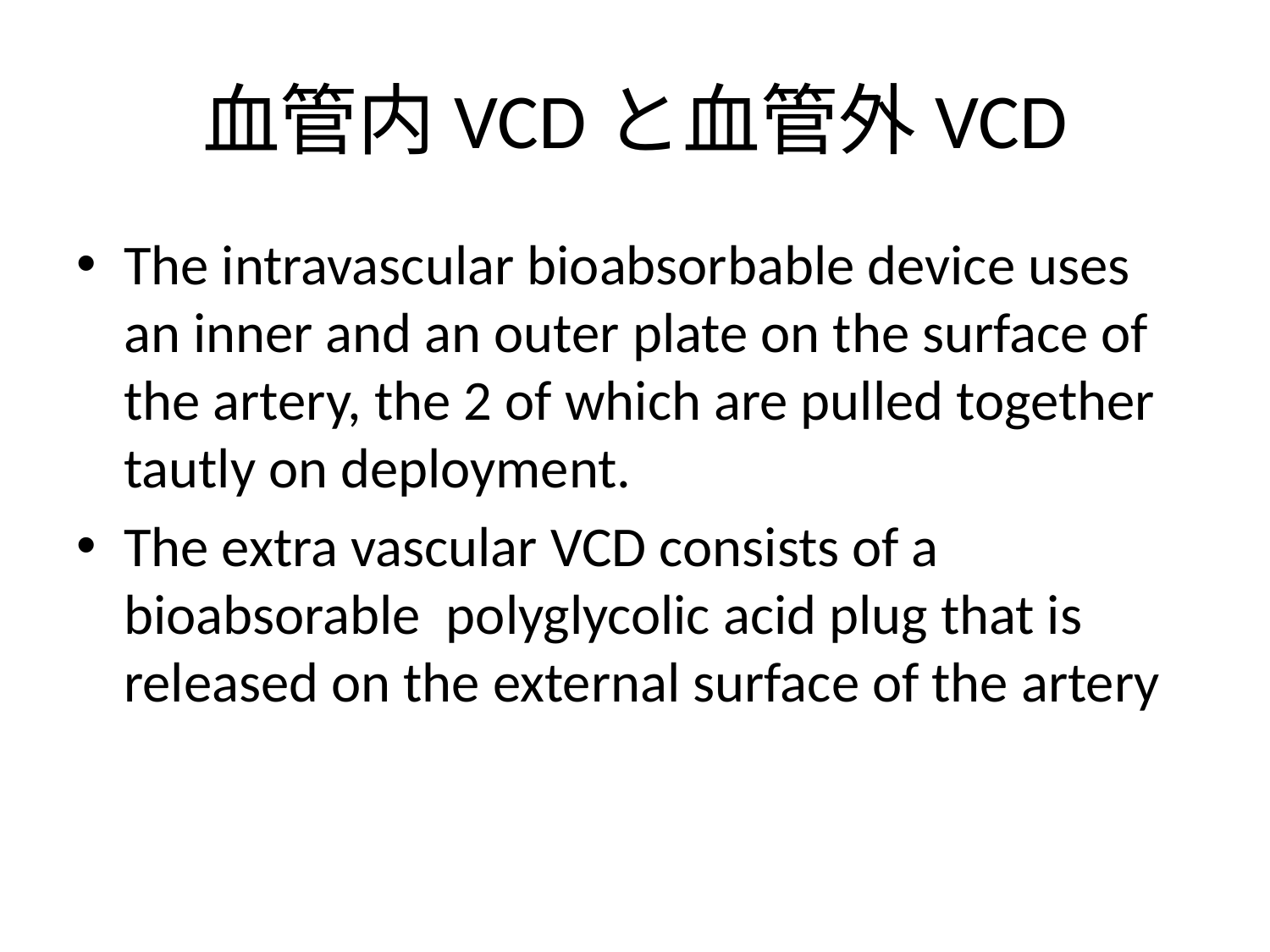

# 血管内VCDと血管外VCD
The intravascular bioabsorbable device uses an inner and an outer plate on the surface of the artery, the 2 of which are pulled together tautly on deployment.
The extra vascular VCD consists of a bioabsorable  polyglycolic acid plug that is released on the external surface of the artery